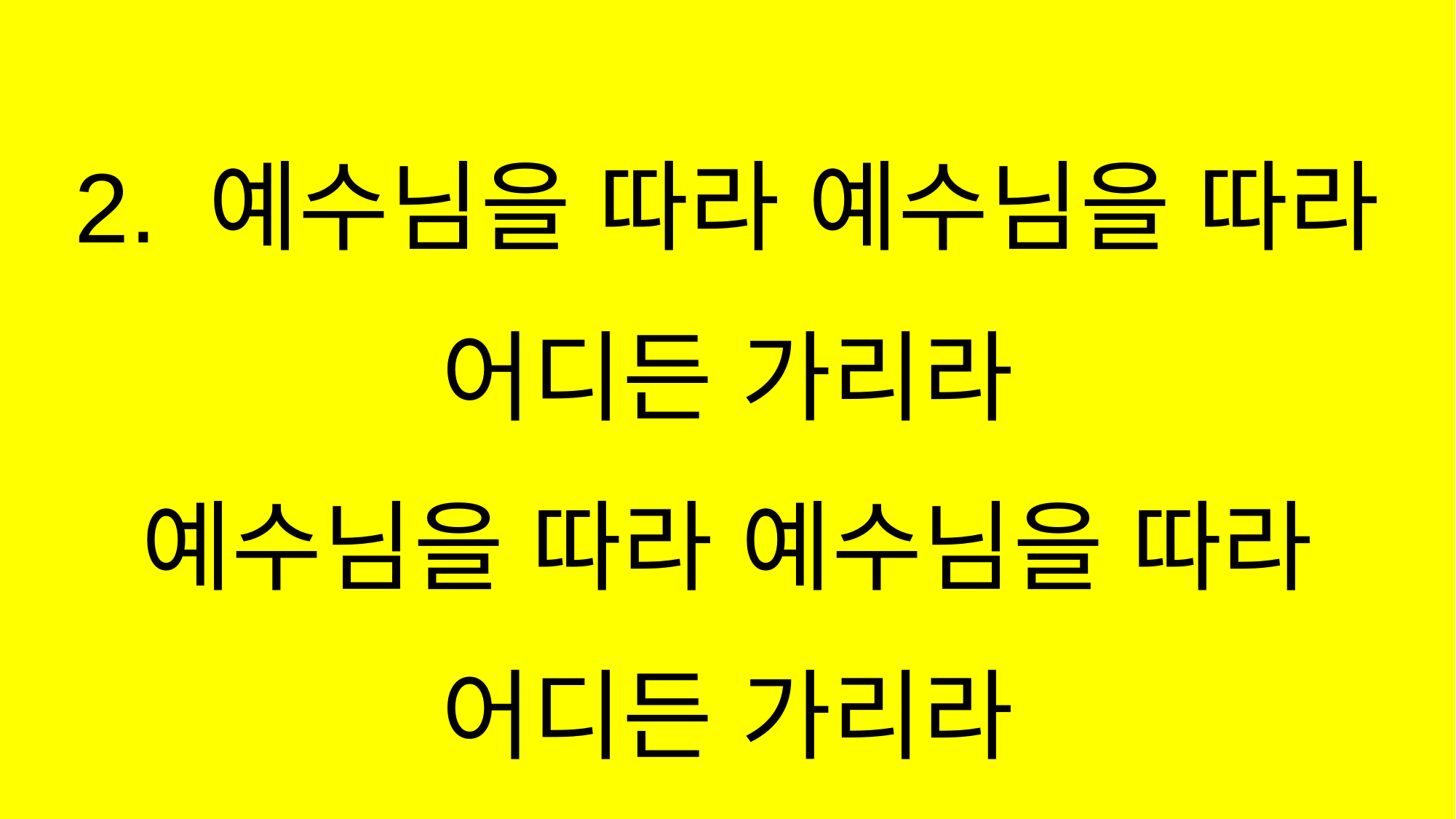

#
2. 예수님을 따라 예수님을 따라

어디든 가리라

예수님을 따라 예수님을 따라

어디든 가리라